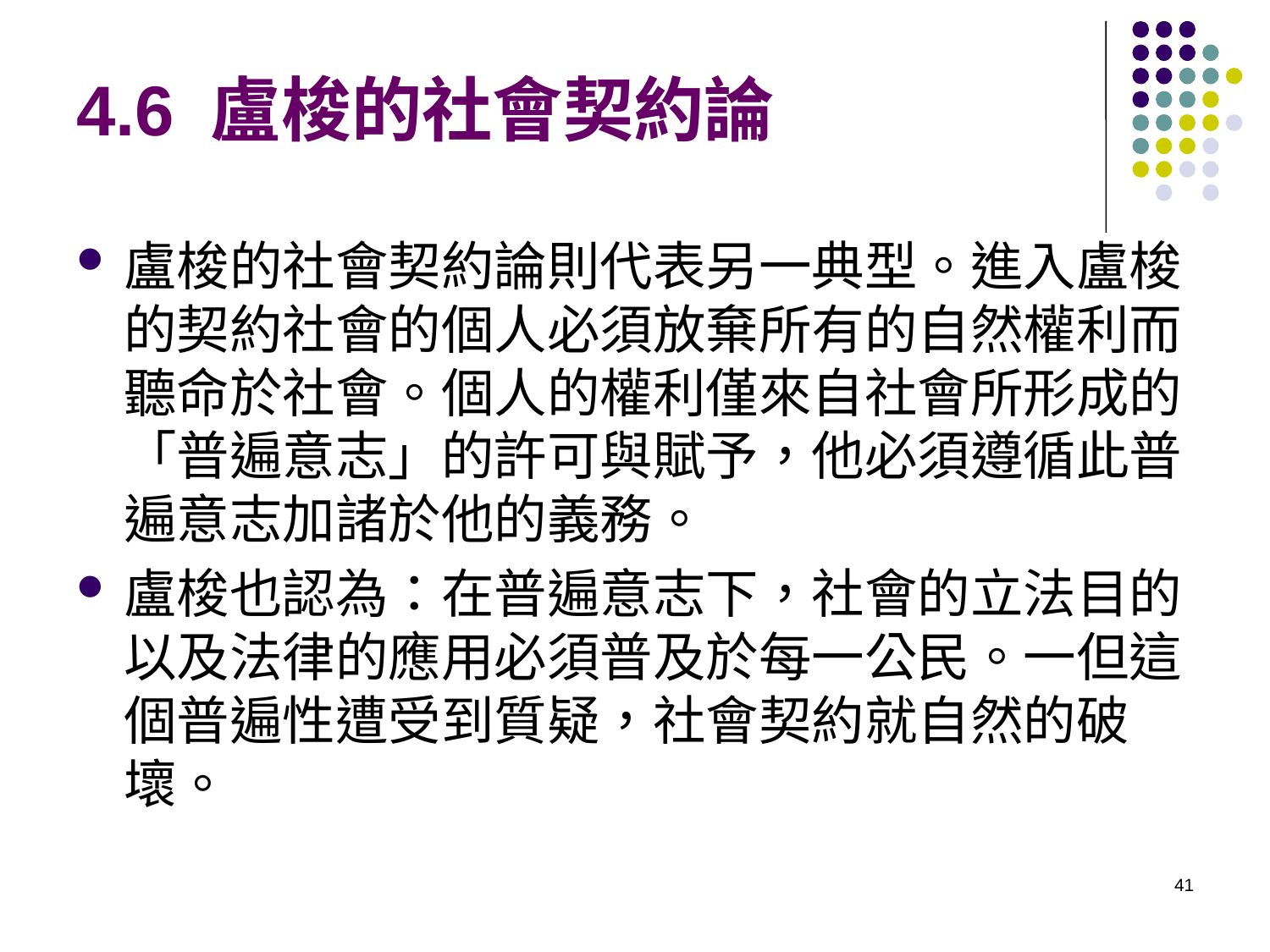

# 4.6 盧梭的社會契約論
盧梭的社會契約論則代表另一典型。進入盧梭的契約社會的個人必須放棄所有的自然權利而聽命於社會。個人的權利僅來自社會所形成的「普遍意志」的許可與賦予，他必須遵循此普遍意志加諸於他的義務。
盧梭也認為：在普遍意志下，社會的立法目的以及法律的應用必須普及於每一公民。一但這個普遍性遭受到質疑，社會契約就自然的破壞。
41